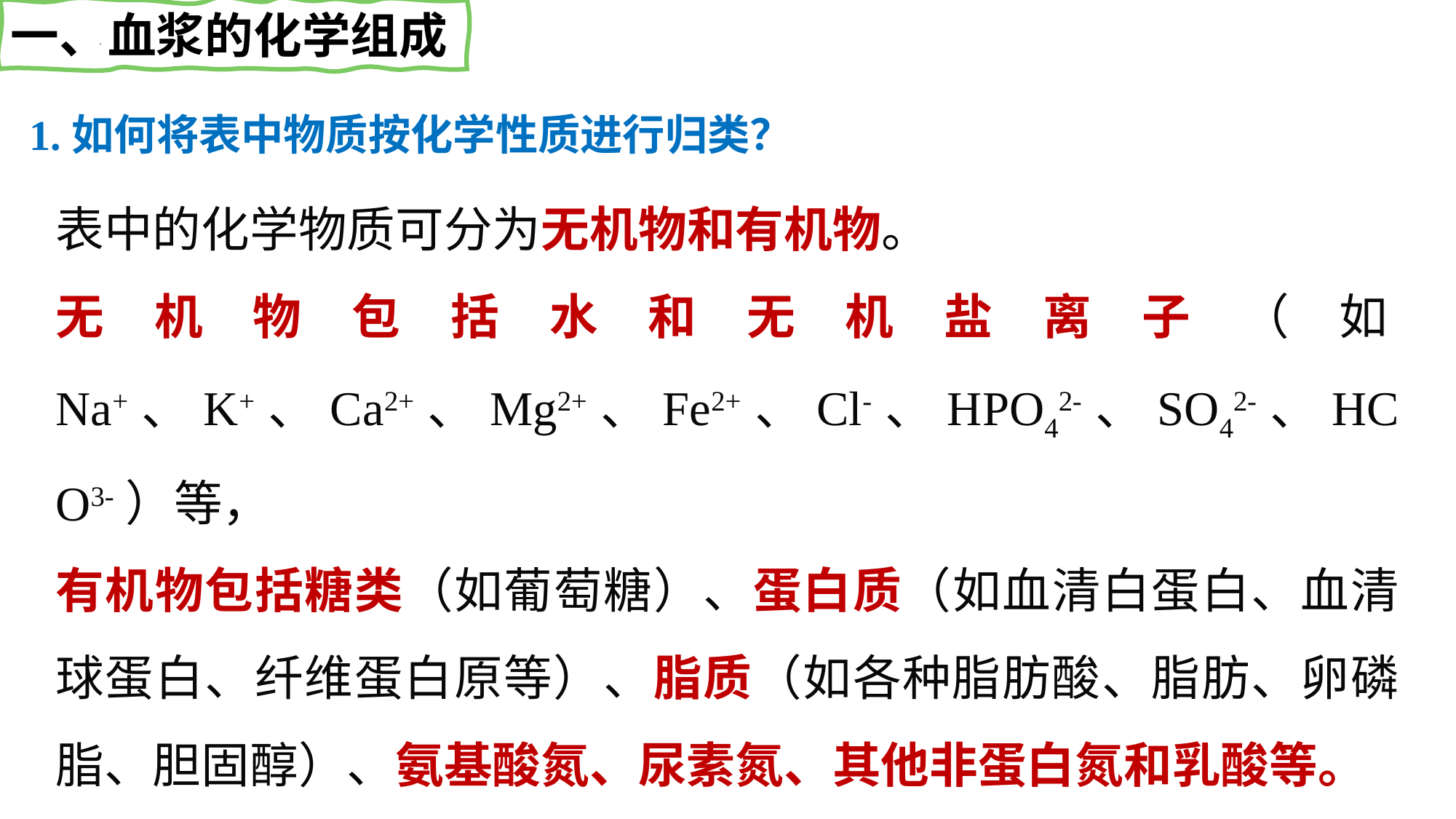

一、血浆的化学组成
1.如何将表中物质按化学性质进行归类？
表中的化学物质可分为无机物和有机物。
无机物包括水和无机盐离子（如Na+、K+、Ca2+、Mg2+、Fe2+、Cl-、HPO42-、SO42-、HCO3-）等，
有机物包括糖类（如葡萄糖）、蛋白质（如血清白蛋白、血清球蛋白、纤维蛋白原等）、脂质（如各种脂肪酸、脂肪、卵磷脂、胆固醇）、氨基酸氮、尿素氮、其他非蛋白氮和乳酸等。